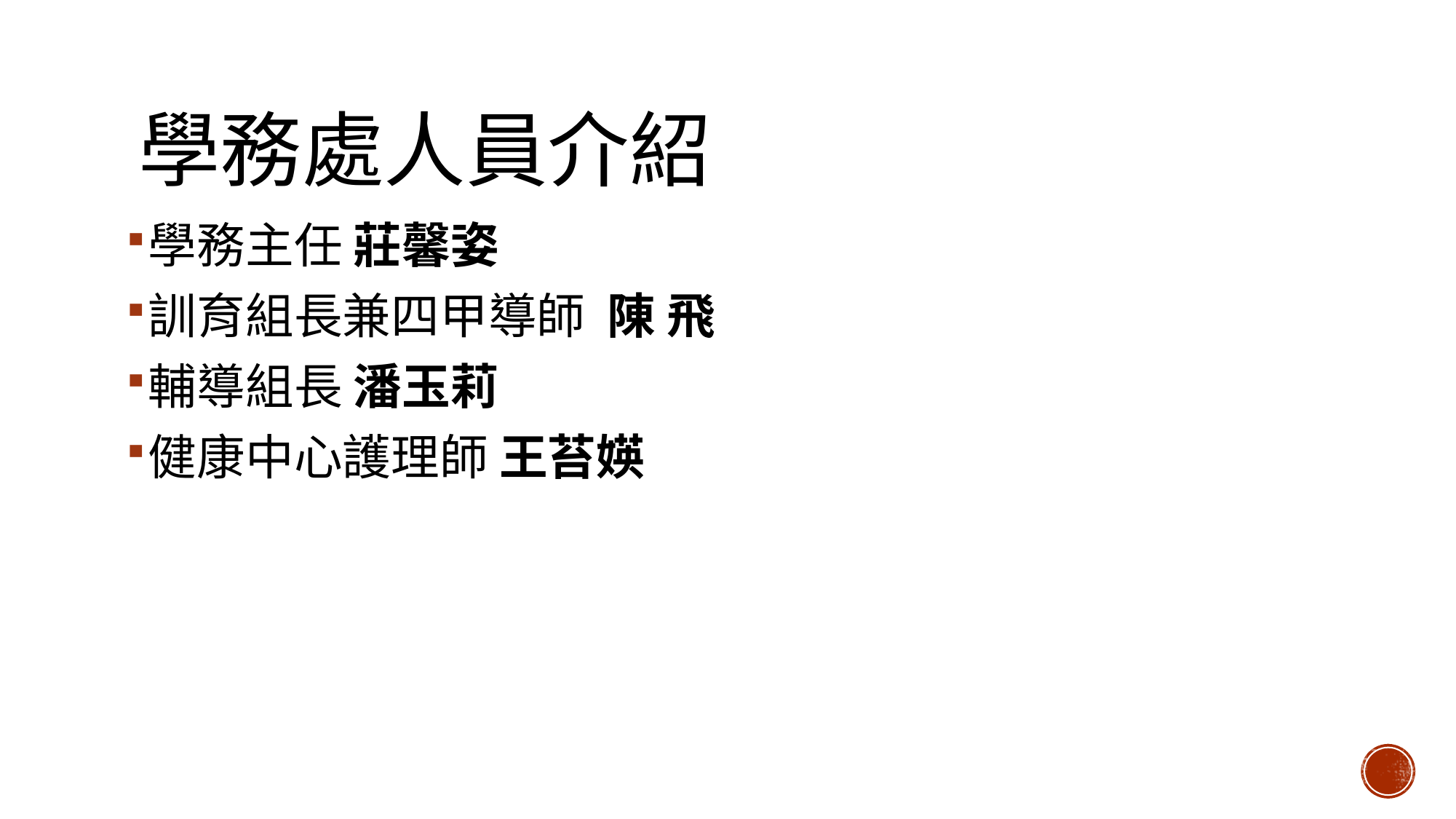

# 學務處人員介紹
學務主任 莊馨姿
訓育組長兼四甲導師  陳 飛
輔導組長 潘玉莉
健康中心護理師 王苔媖